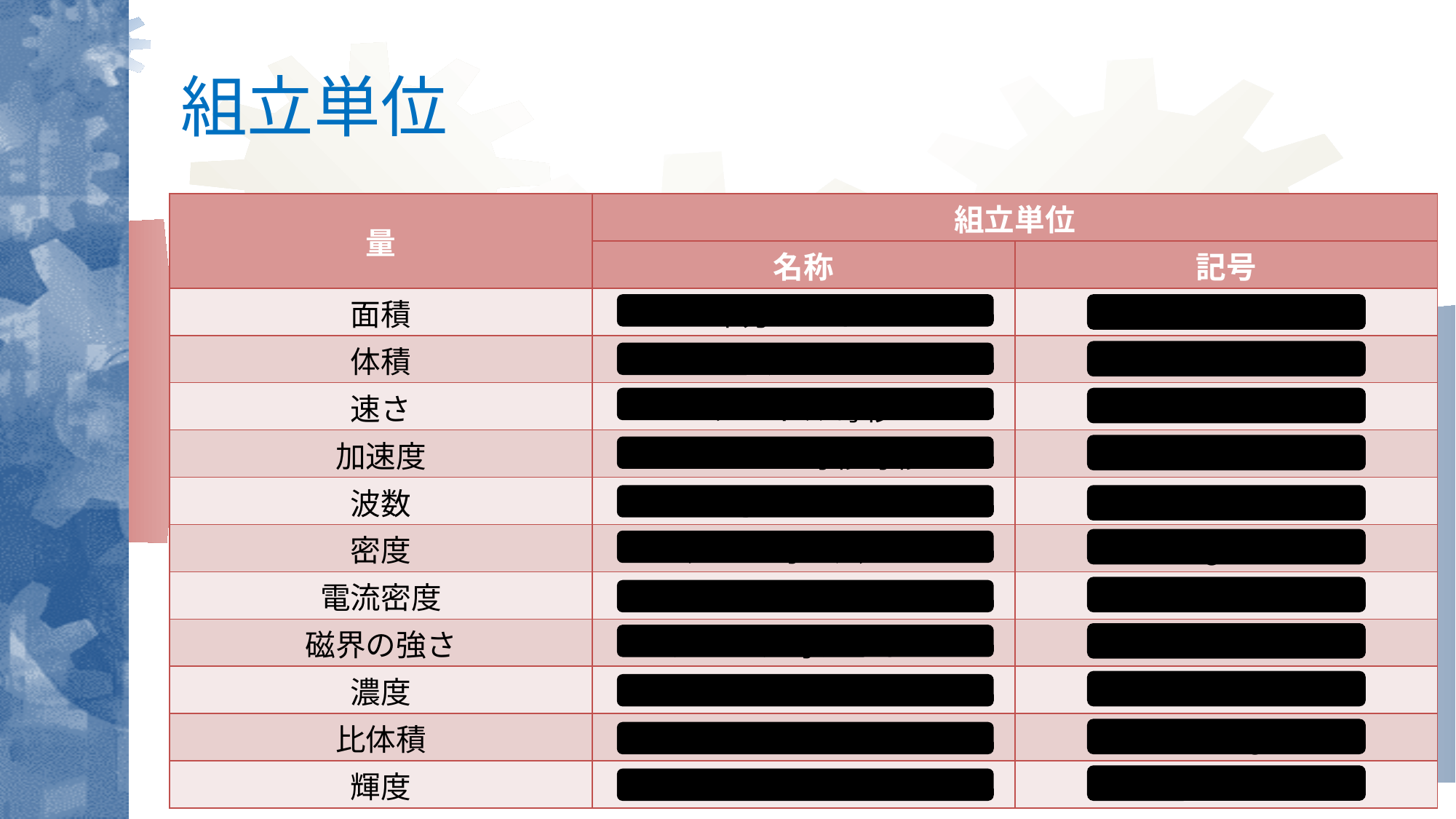

# 組立単位
| 量 | 組立単位 |  |
| --- | --- | --- |
|  | 名称 | 記号 |
| 面積 | 平方メートル | m2 |
| 体積 | 立法メートル | m3 |
| 速さ | メートル毎秒 | m/s |
| 加速度 | メートル毎秒毎秒 | m/s2 |
| 波数 | 毎メートル | m-1 |
| 密度 | キログラム毎立法メートル | kg/m3 |
| 電流密度 | アンペア毎平法メートル | A/m2 |
| 磁界の強さ | アンペア毎メートル | A/m2 |
| 濃度 | モル毎立法メートル | mol/m3 |
| 比体積 | 立法メートル毎キログラム | m3/kg |
| 輝度 | カンデラ毎平方メートル | cd/m2 |